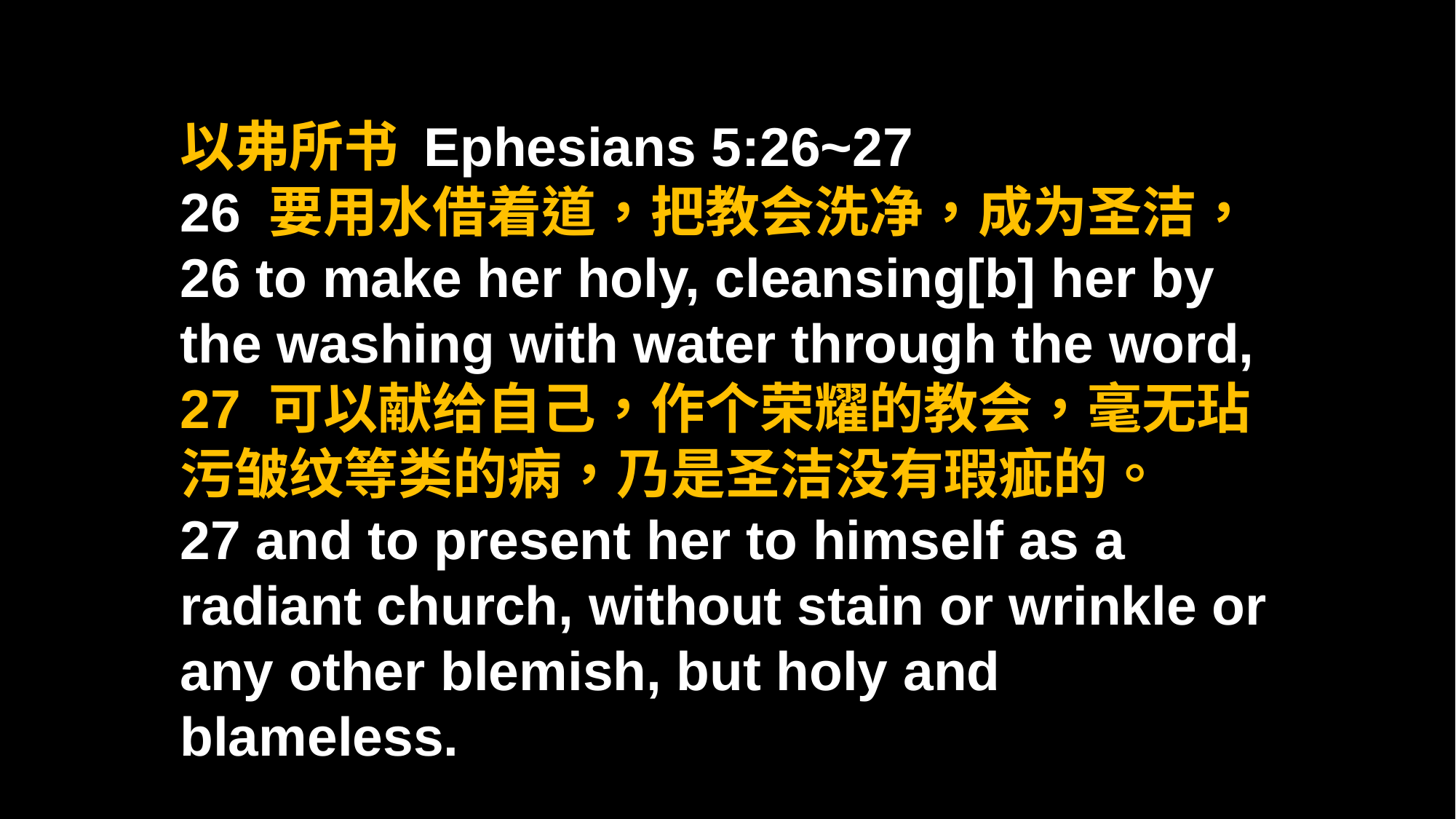

以弗所书 Ephesians 5:26~27
26 要用水借着道，把教会洗净，成为圣洁，
26 to make her holy, cleansing[b] her by the washing with water through the word,
27 可以献给自己，作个荣耀的教会，毫无玷污皱纹等类的病，乃是圣洁没有瑕疵的。
27 and to present her to himself as a radiant church, without stain or wrinkle or any other blemish, but holy and blameless.